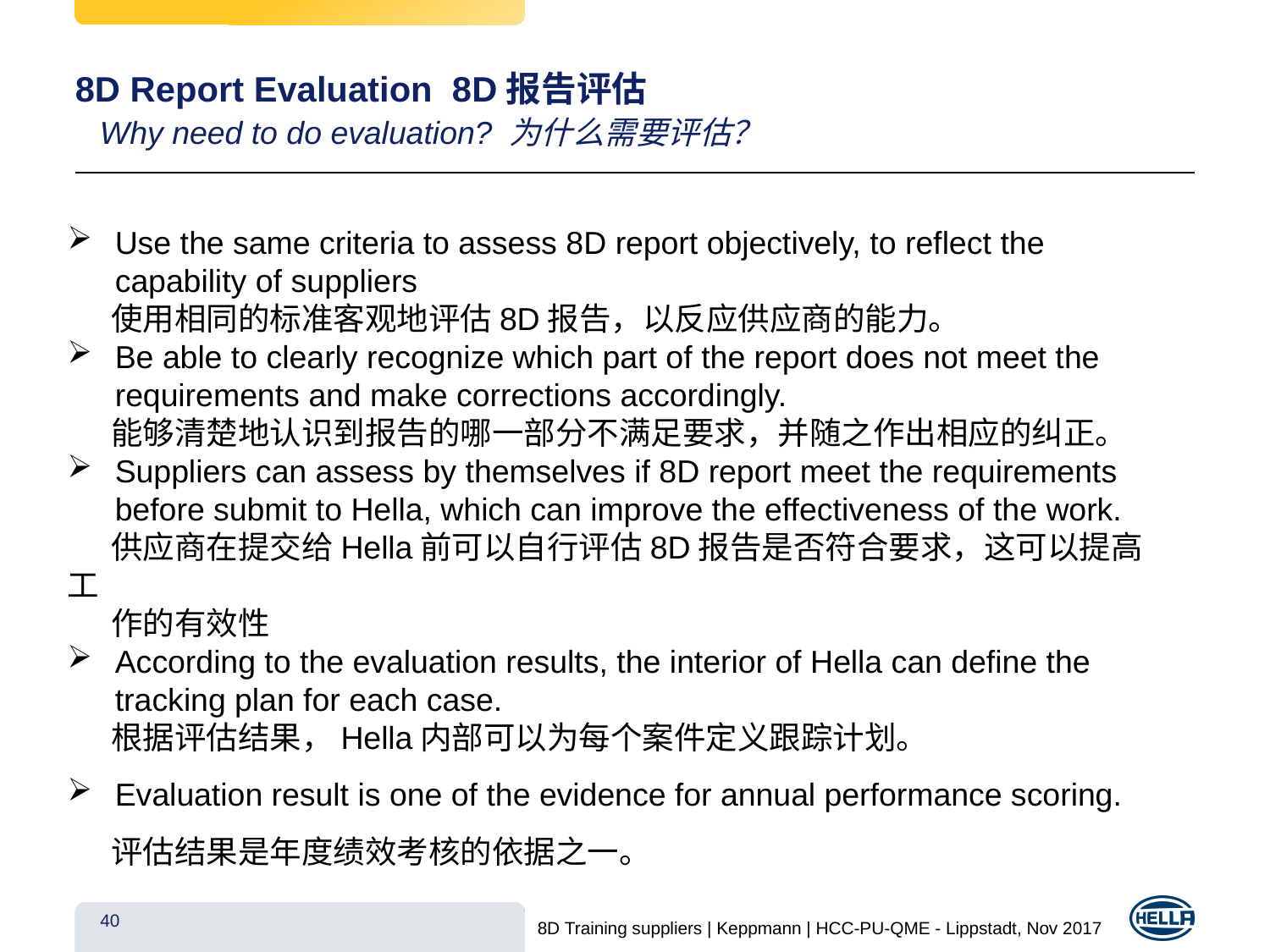

# 8D Report Evaluation  8D报告评估 Why need to do evaluation? 为什么需要评估？
Use the same criteria to assess 8D report objectively, to reflect the capability of suppliers
     使用相同的标准客观地评估8D报告，以反应供应商的能力。
Be able to clearly recognize which part of the report does not meet the requirements and make corrections accordingly.
     能够清楚地认识到报告的哪一部分不满足要求，并随之作出相应的纠正。
Suppliers can assess by themselves if 8D report meet the requirements before submit to Hella, which can improve the effectiveness of the work.
     供应商在提交给Hella前可以自行评估8D报告是否符合要求，这可以提高工
     作的有效性
According to the evaluation results, the interior of Hella can define the tracking plan for each case.
     根据评估结果，Hella内部可以为每个案件定义跟踪计划。
Evaluation result is one of the evidence for annual performance scoring.
     评估结果是年度绩效考核的依据之一。

40